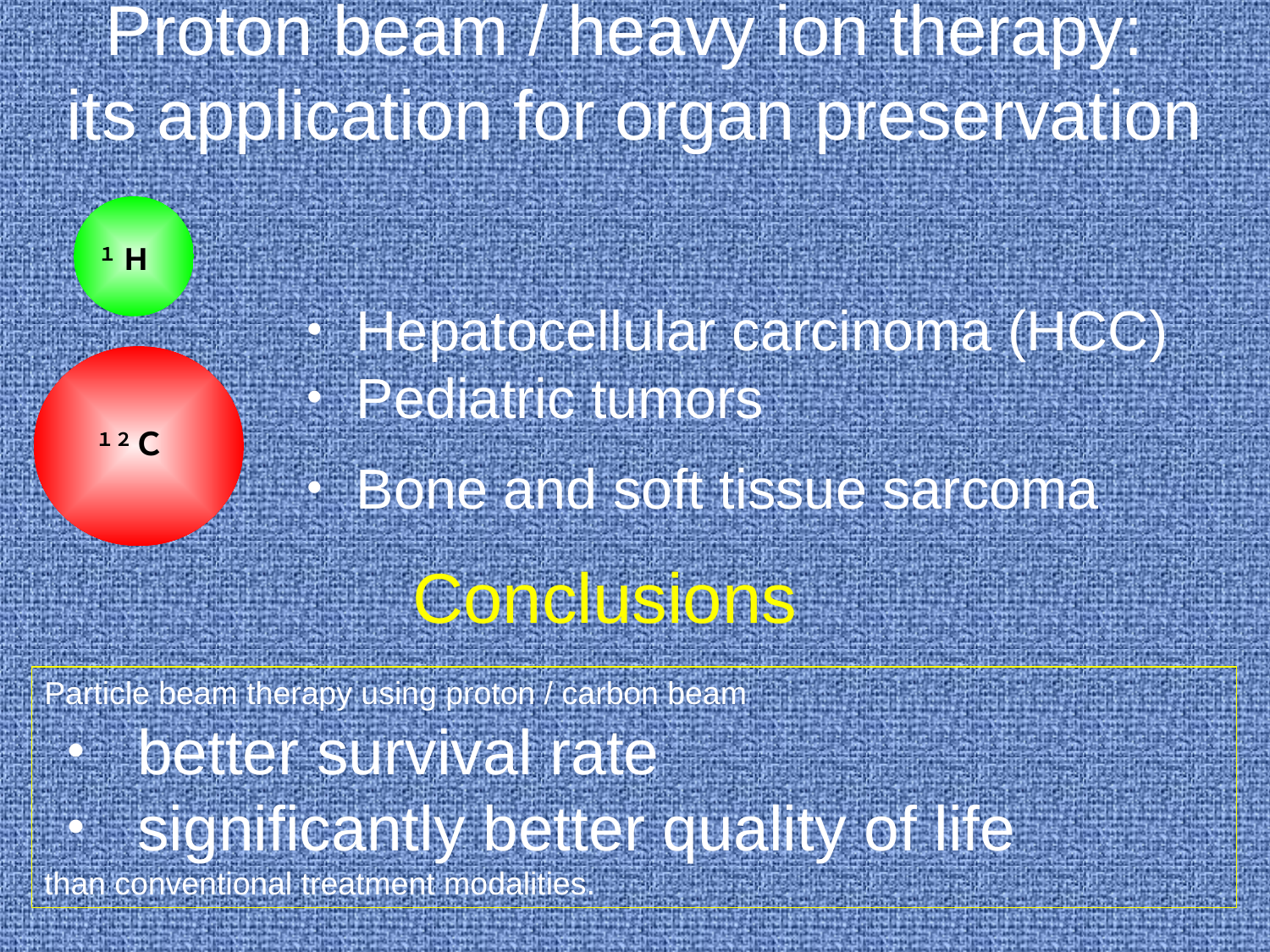

Proton beam / heavy ion therapy:
its application for organ preservation

１H
・Hepatocellular carcinoma (HCC)
・Pediatric tumors

１２Ｃ
・Bone and soft tissue sarcoma
Conclusions
Particle beam therapy using proton / carbon beam
・ better survival rate
・ significantly better quality of life
than conventional treatment modalities.